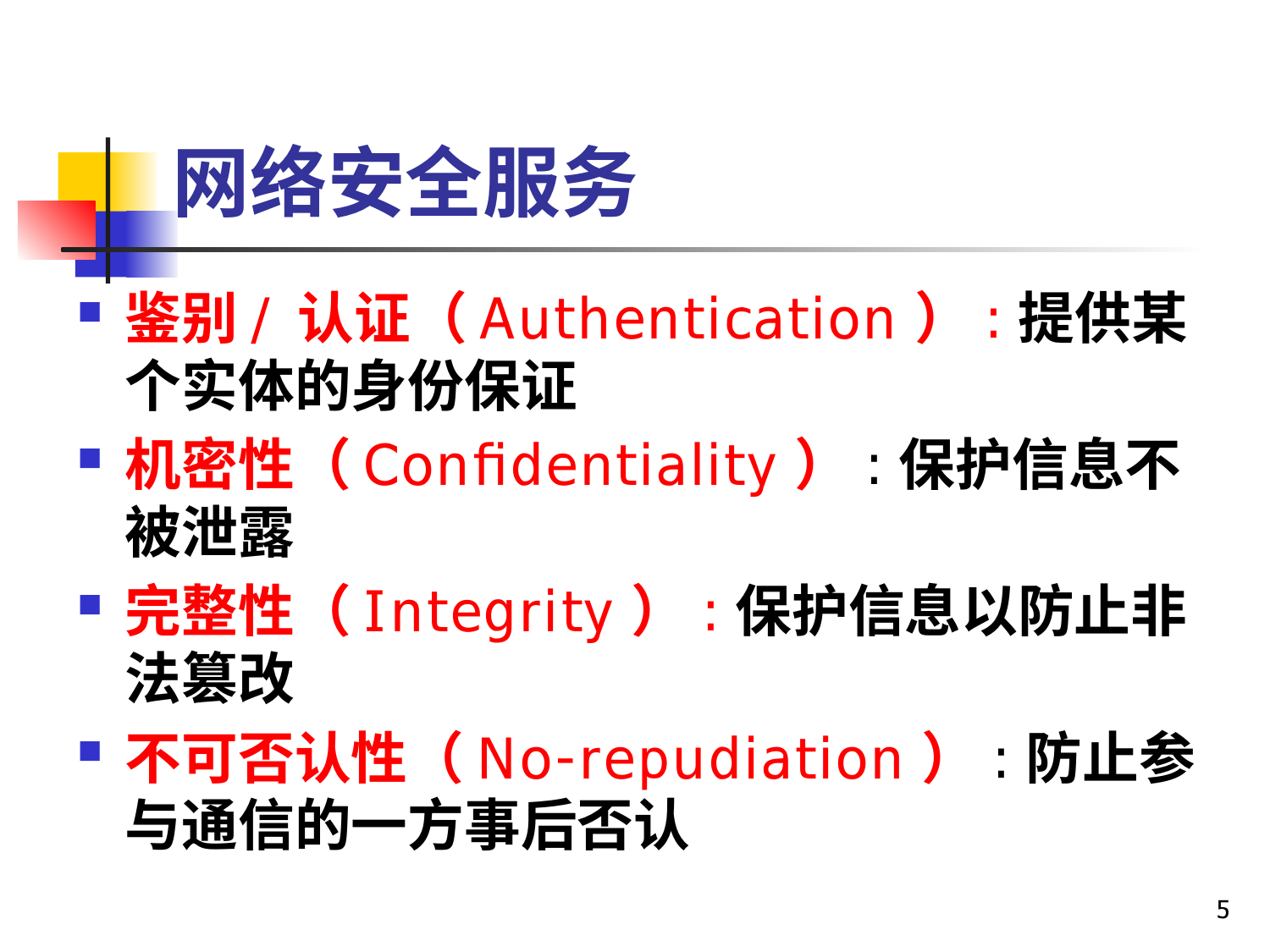

# 网络安全服务
鉴别/认证（Authentication）:提供某个实体的身份保证
机密性（Confidentiality）:保护信息不被泄露
完整性（Integrity）:保护信息以防止非法篡改
不可否认性（No-repudiation）:防止参与通信的一方事后否认
5